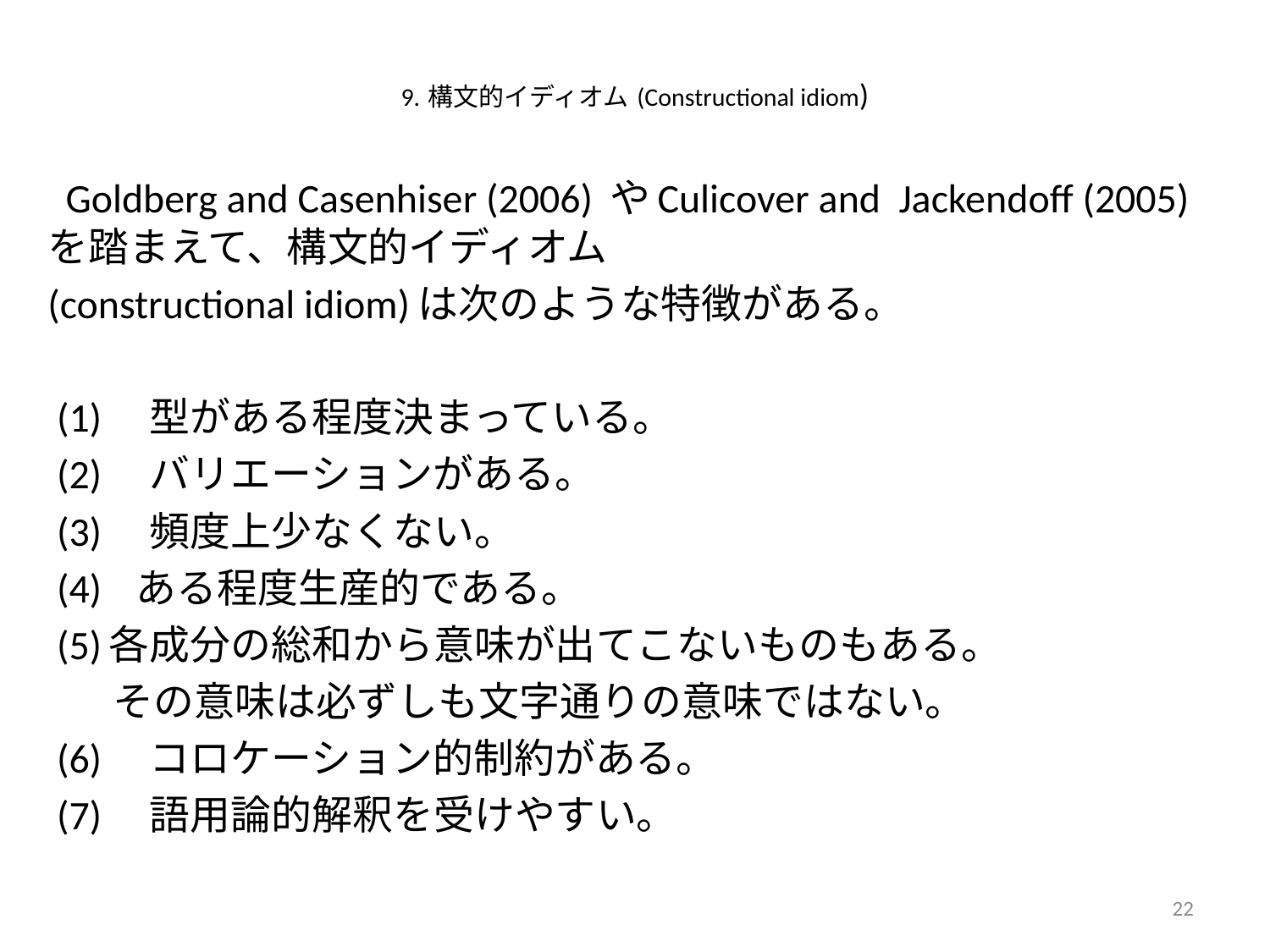

# 9. 構文的イディオム (Constructional idiom)
  Goldberg and Casenhiser (2006) やCulicover and  Jackendoff (2005)を踏まえて、構文的イディオム
(constructional idiom)は次のような特徴がある。

 (1)　型がある程度決まっている。
 (2)　バリエーションがある。
 (3)　頻度上少なくない。
 (4)   ある程度生産的である。
 (5)各成分の総和から意味が出てこないものもある。
  　その意味は必ずしも文字通りの意味ではない。
 (6)　コロケーション的制約がある。
 (7)　語用論的解釈を受けやすい。

22